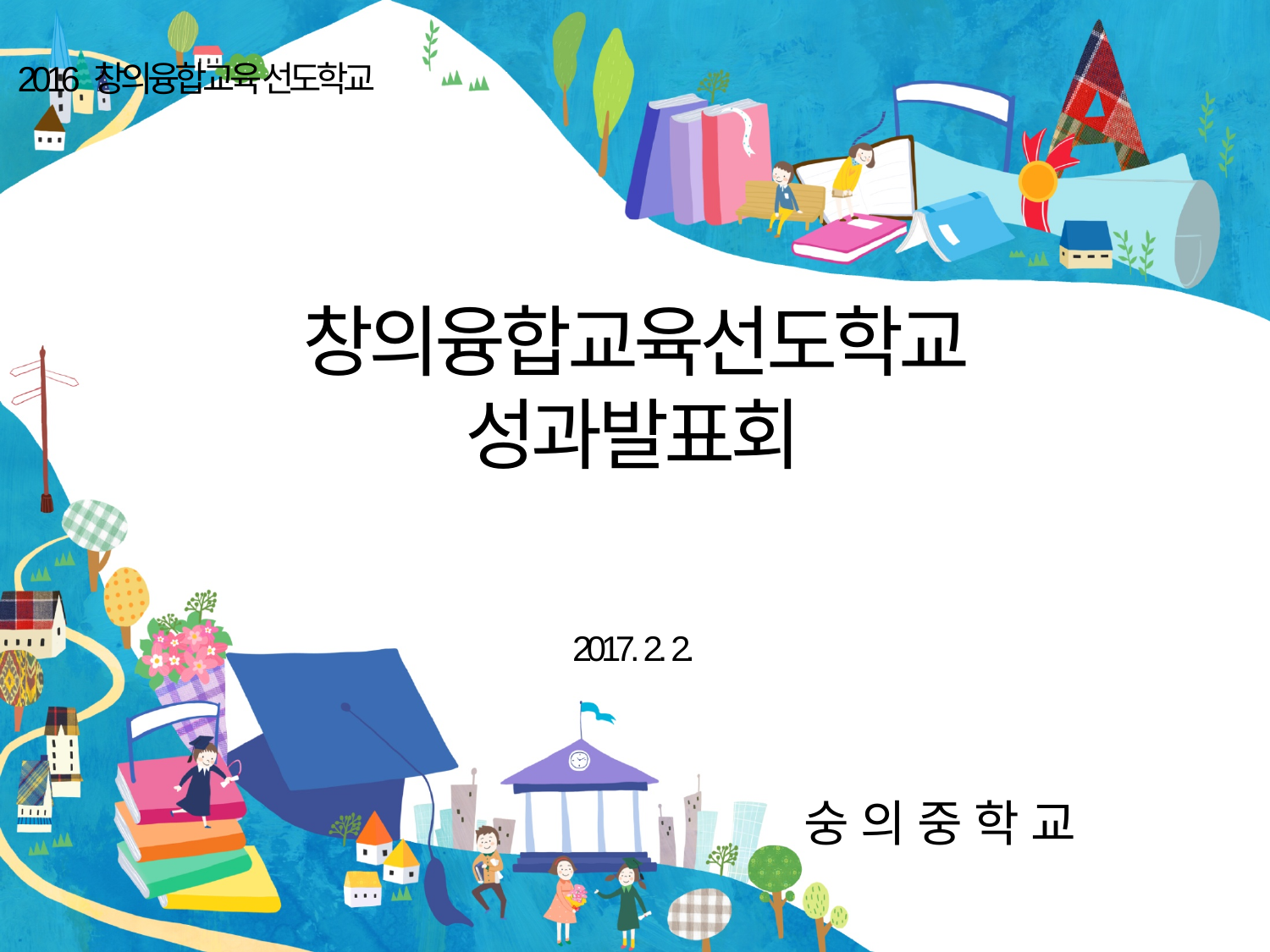

2016 창의융합교육 선도학교
창의융합교육선도학교 성과발표회
2017.  2.  2.
숭  의  중  학  교